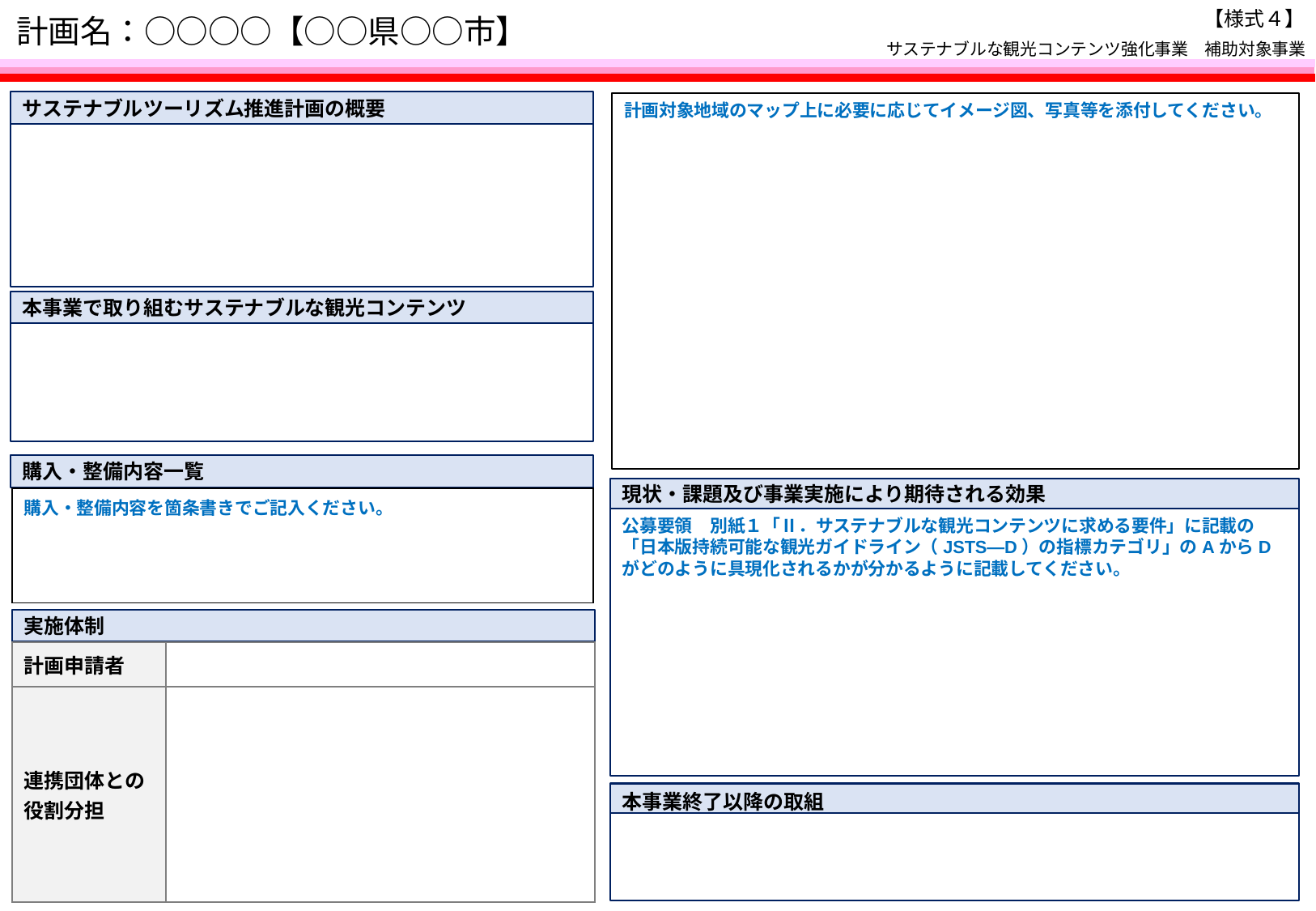

【様式４】
注１：公表される前提で作成してください。注２：実証事業の概要が本事業概要説明書１枚で分かるように簡潔に記載してください。
注３：青字の記入要領等を削除の上、記載してください。フォントサイズは【10.5ポイント以上】とし、重要な箇所は下線付きの赤字で記載してください。
# 計画名：○○○○【○○県○○市】
サステナブルな観光コンテンツ強化事業　補助対象事業
計画対象地域のマップ上に必要に応じてイメージ図、写真等を添付してください。

サステナブルツーリズム推進計画の概要

本事業で取り組むサステナブルな観光コンテンツ

購入・整備内容一覧
現状・課題及び事業実施により期待される効果
| 購入・整備内容を箇条書きでご記入ください。 |
| --- |
公募要領　別紙１「Ⅱ．サステナブルな観光コンテンツに求める要件」に記載の「日本版持続可能な観光ガイドライン（JSTS―D）の指標カテゴリ」のAからDがどのように具現化されるかが分かるように記載してください。

実施体制
| 計画申請者 |  |
| --- | --- |
| 連携団体との役割分担 |  |
本事業終了以降の取組